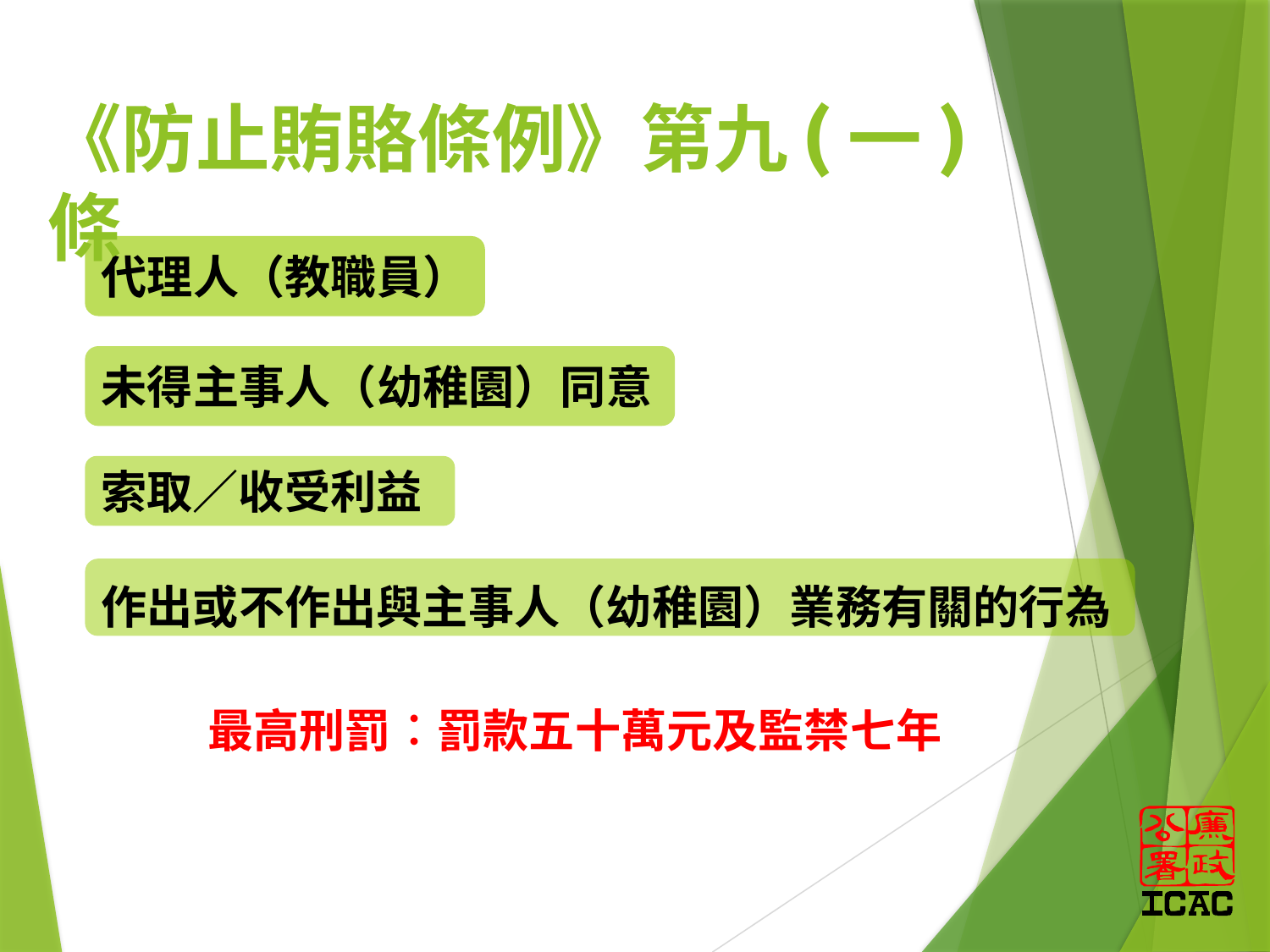

《防止賄賂條例》第九(一)條
代理人（教職員）
未得主事人（幼稚園）同意
索取／收受利益
作出或不作出與主事人（幼稚園）業務有關的行為
最高刑罰︰罰款五十萬元及監禁七年